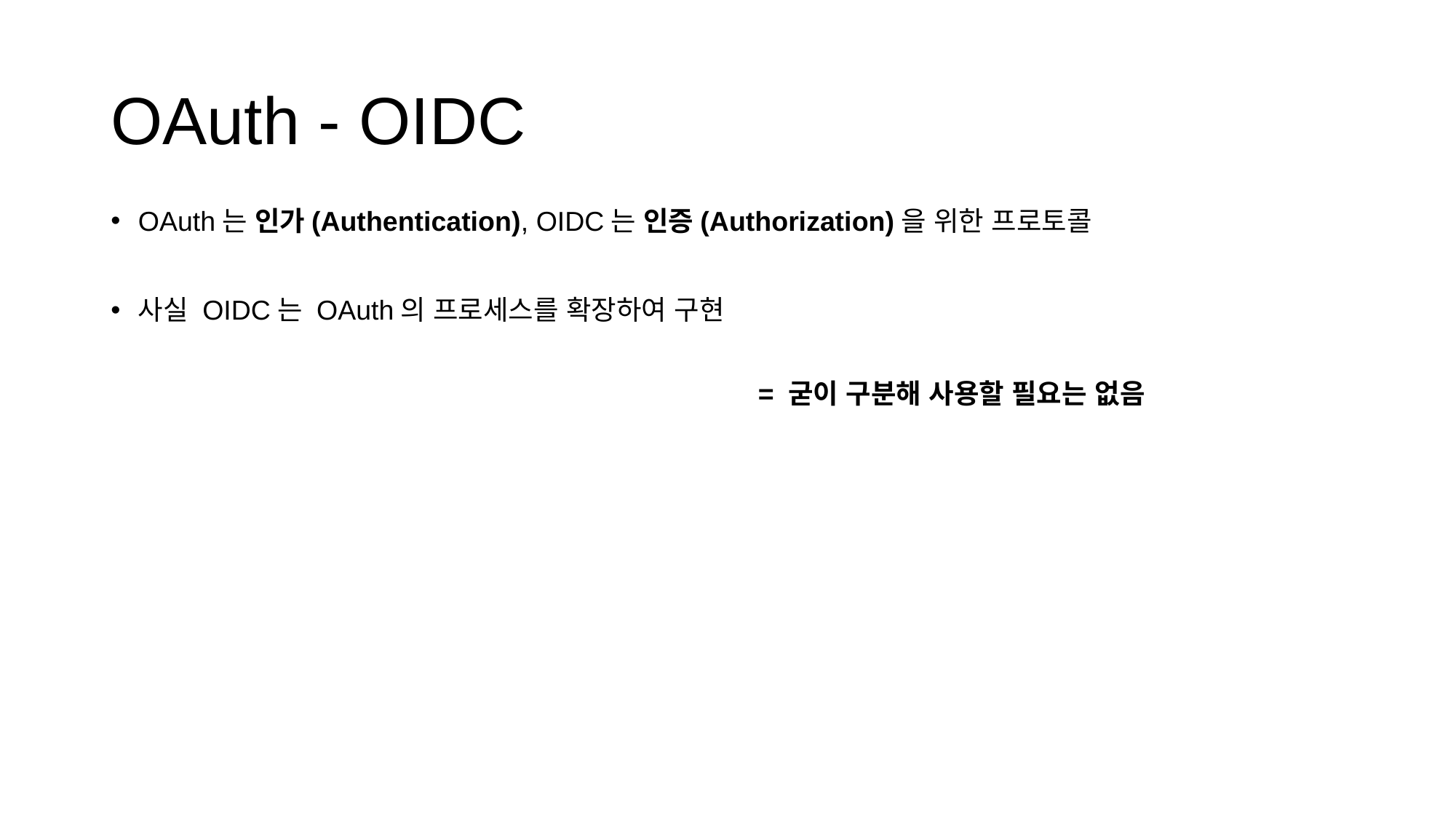

# OAuth - OIDC

OAuth는 인가(Authentication), OIDC는 인증(Authorization)을 위한 프로토콜

사실 OIDC는 OAuth의 프로세스를 확장하여 구현

= 굳이 구분해 사용할 필요는 없음